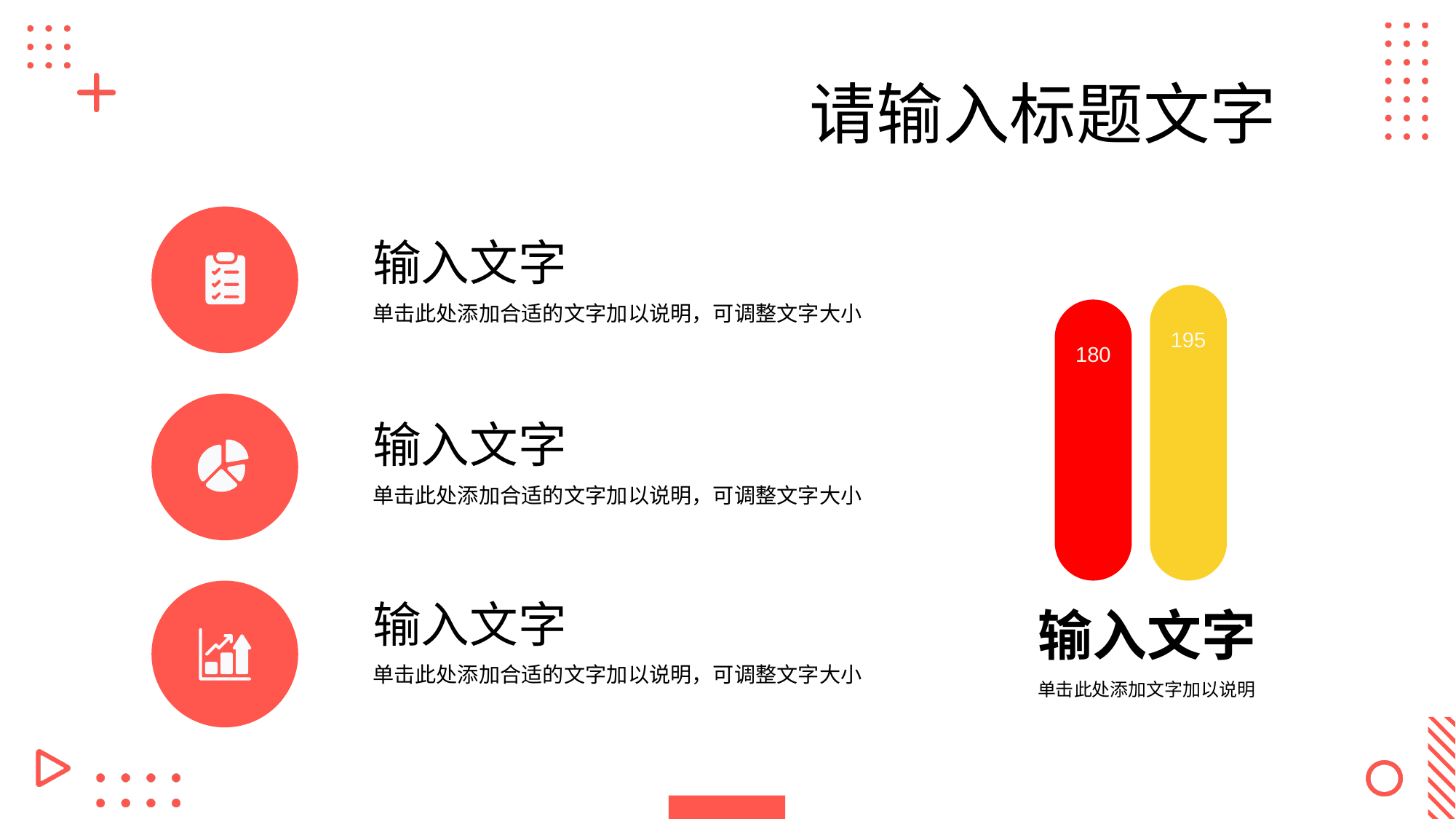

请输入标题文字

输入文字

195
单击此处添加合适的文字加以说明，可调整文字大小
180

输入文字

单击此处添加合适的文字加以说明，可调整文字大小

输入文字
输入文字

单击此处添加文字加以说明
单击此处添加合适的文字加以说明，可调整文字大小